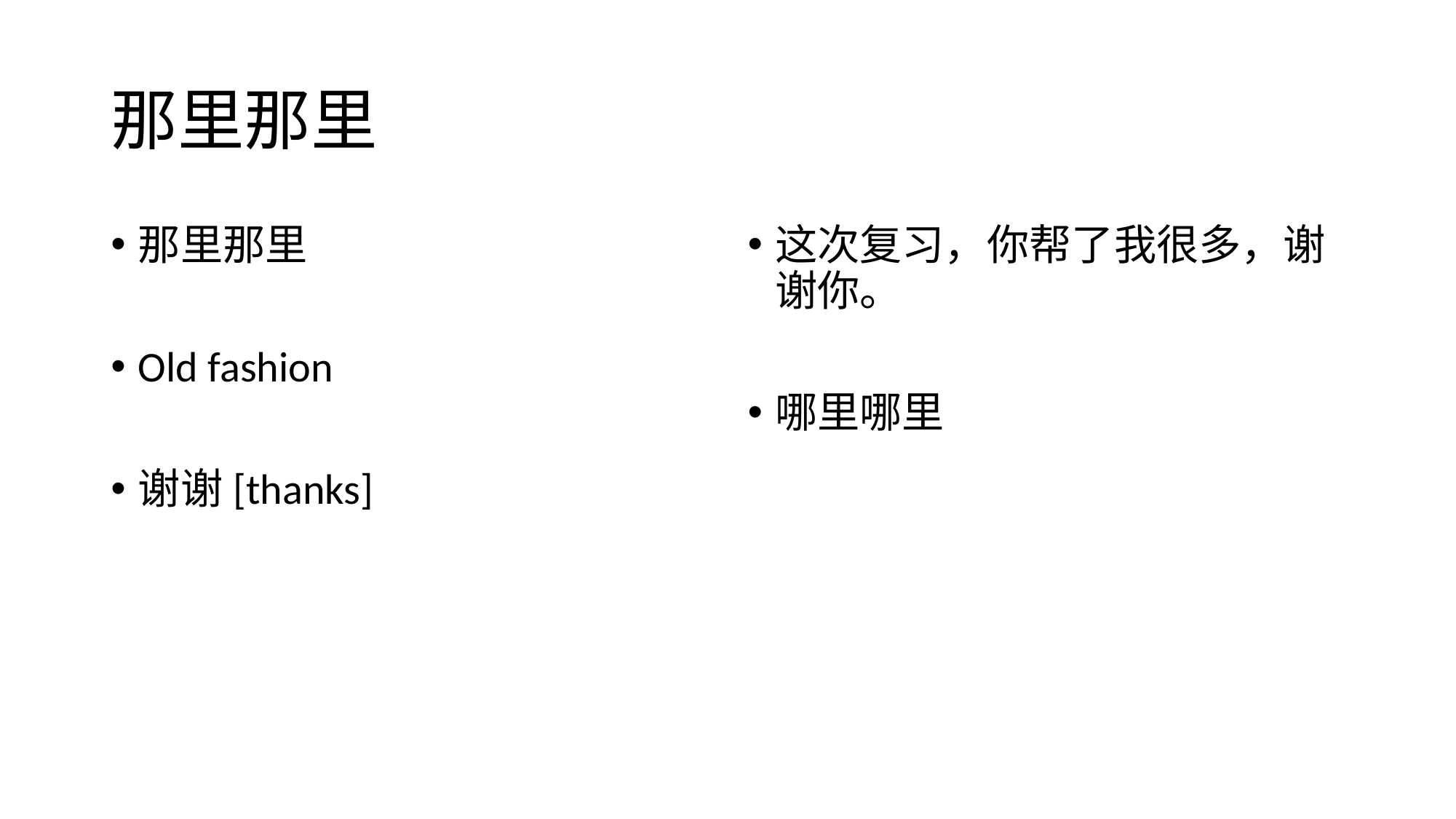

# 那里那里
那里那里

Old fashion

谢谢[thanks]
这次复习，你帮了我很多，谢谢你。

哪里哪里